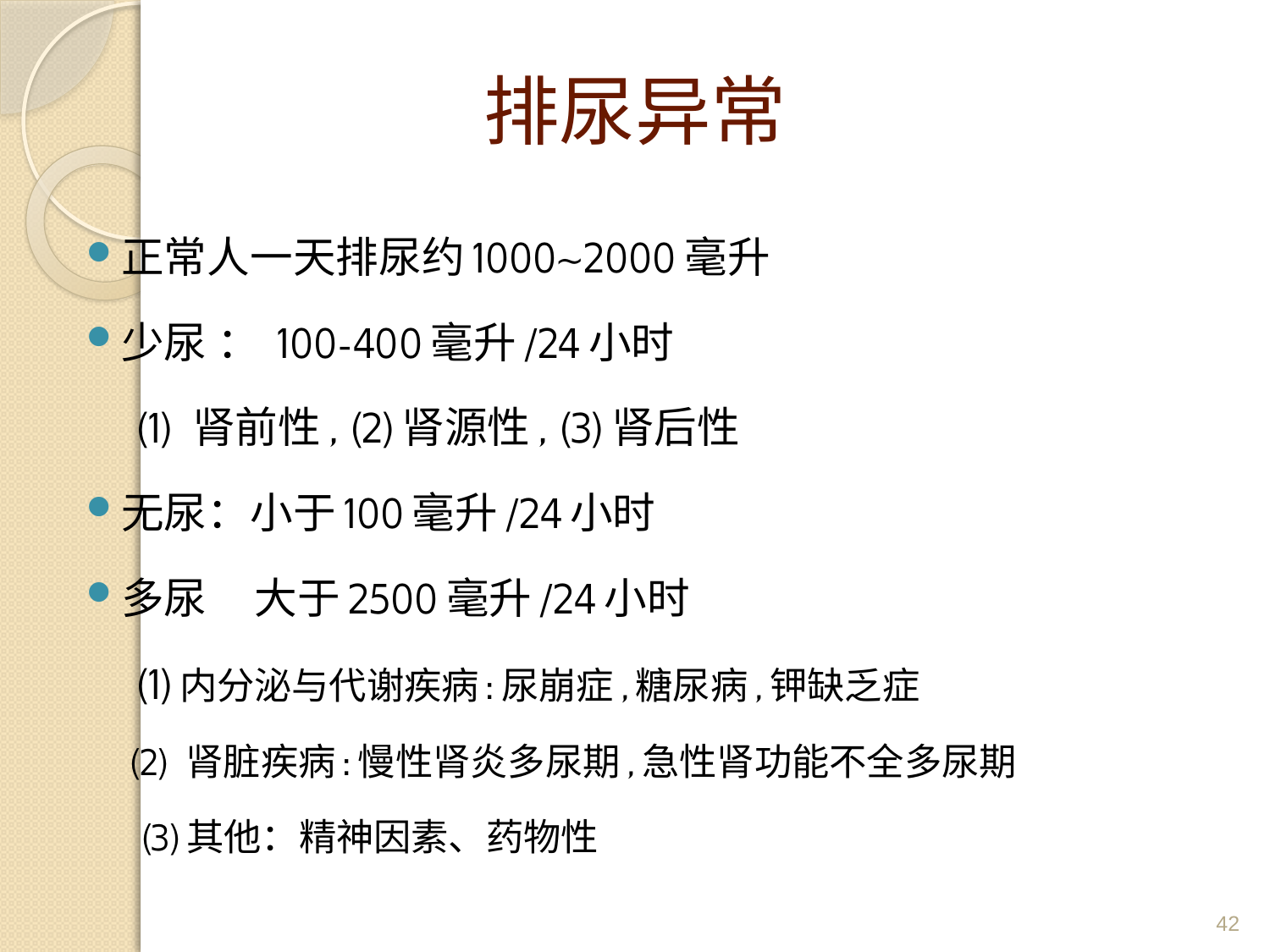

# 排尿异常
正常人一天排尿约1000~2000毫升
少尿 ： 100-400毫升/24小时
    (1) 肾前性, (2)肾源性, (3)肾后性
无尿：小于100毫升/24小时
多尿     大于2500毫升/24小时
    (1)内分泌与代谢疾病:尿崩症,糖尿病,钾缺乏症
    (2) 肾脏疾病:慢性肾炎多尿期,急性肾功能不全多尿期
     (3)其他：精神因素、药物性

42